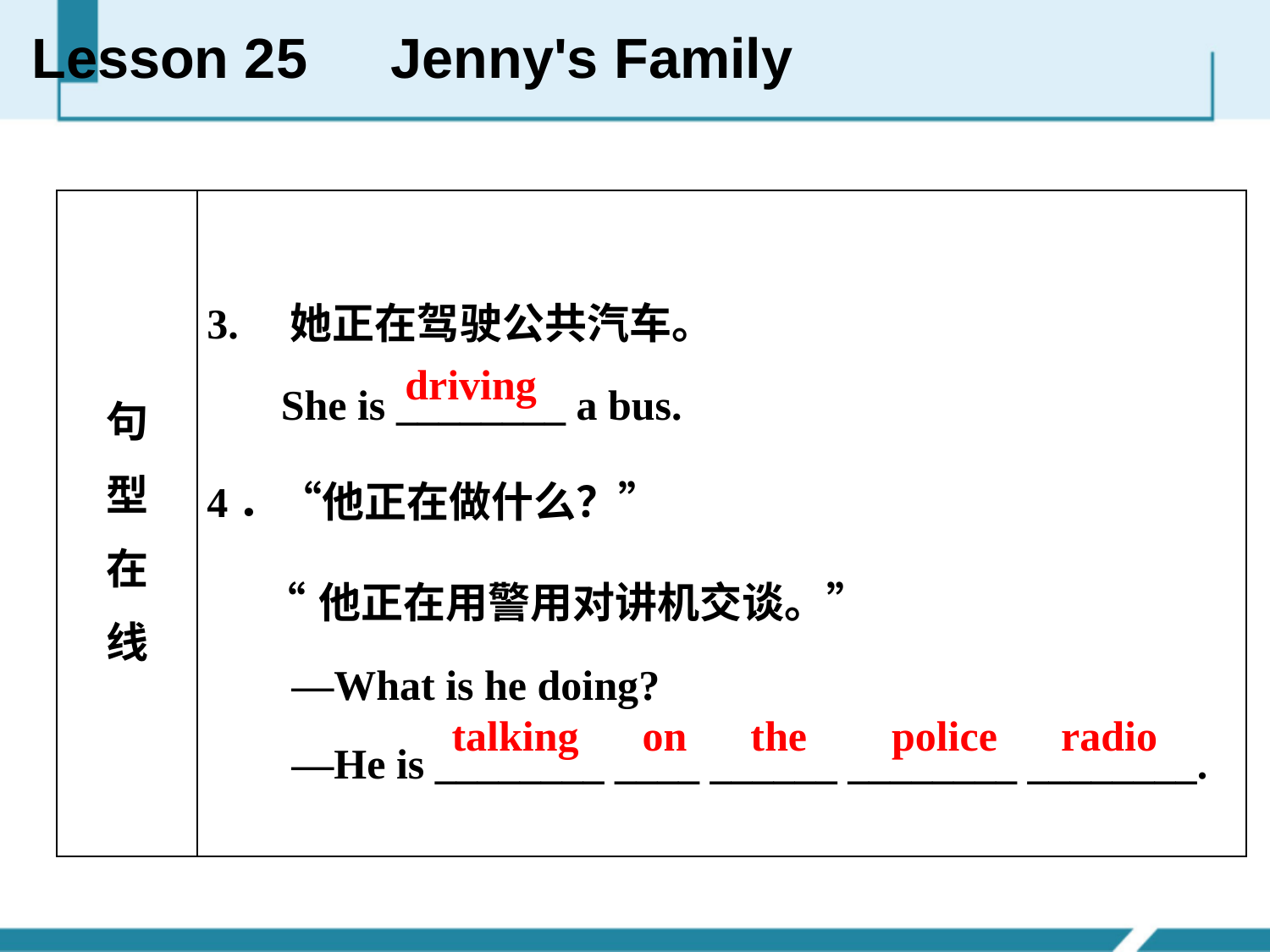

Lesson 25　Jenny's Family
| 句 型 在 线 | 3. 她正在驾驶公共汽车。 She is \_\_\_\_\_\_\_\_ a bus. 4．“他正在做什么？” “他正在用警用对讲机交谈。” —What is he doing? —He is \_\_\_\_\_\_\_\_ \_\_\_\_ \_\_\_\_\_\_ \_\_\_\_\_\_\_\_ \_\_\_\_\_\_\_\_. |
| --- | --- |
driving
talking      on      the        police      radio